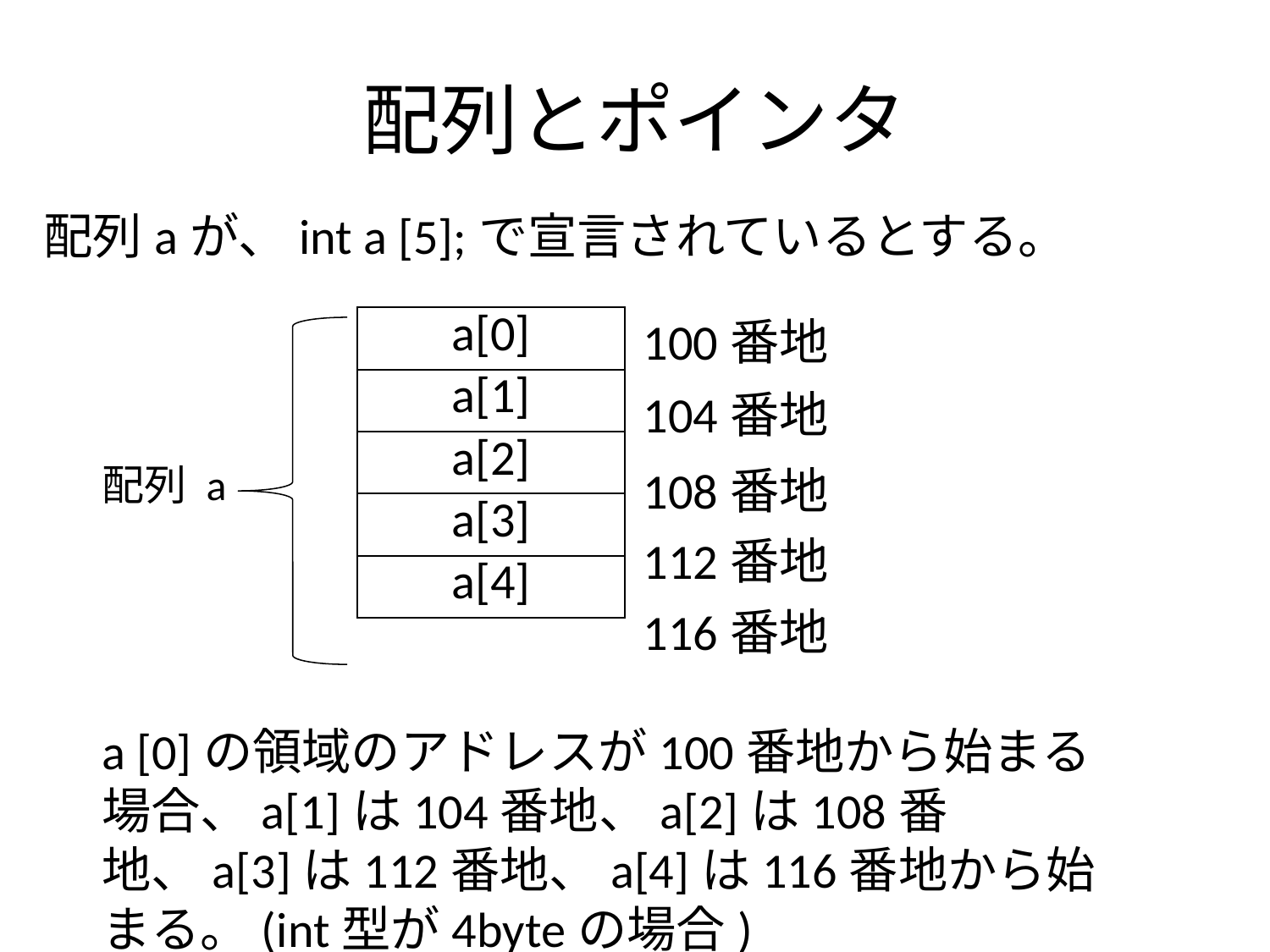

# 配列とポインタ
配列aが、int a [5];で宣言されているとする。
100番地
| a[0] |
| --- |
| a[1] |
| a[2] |
| a[3] |
| a[4] |

104番地
配列 a
108番地
112番地
116番地
a [0]の領域のアドレスが100番地から始まる場合、a[1]は104番地、a[2]は108番地、a[3]は112番地、a[4]は116番地から始まる。(int型が4byteの場合)